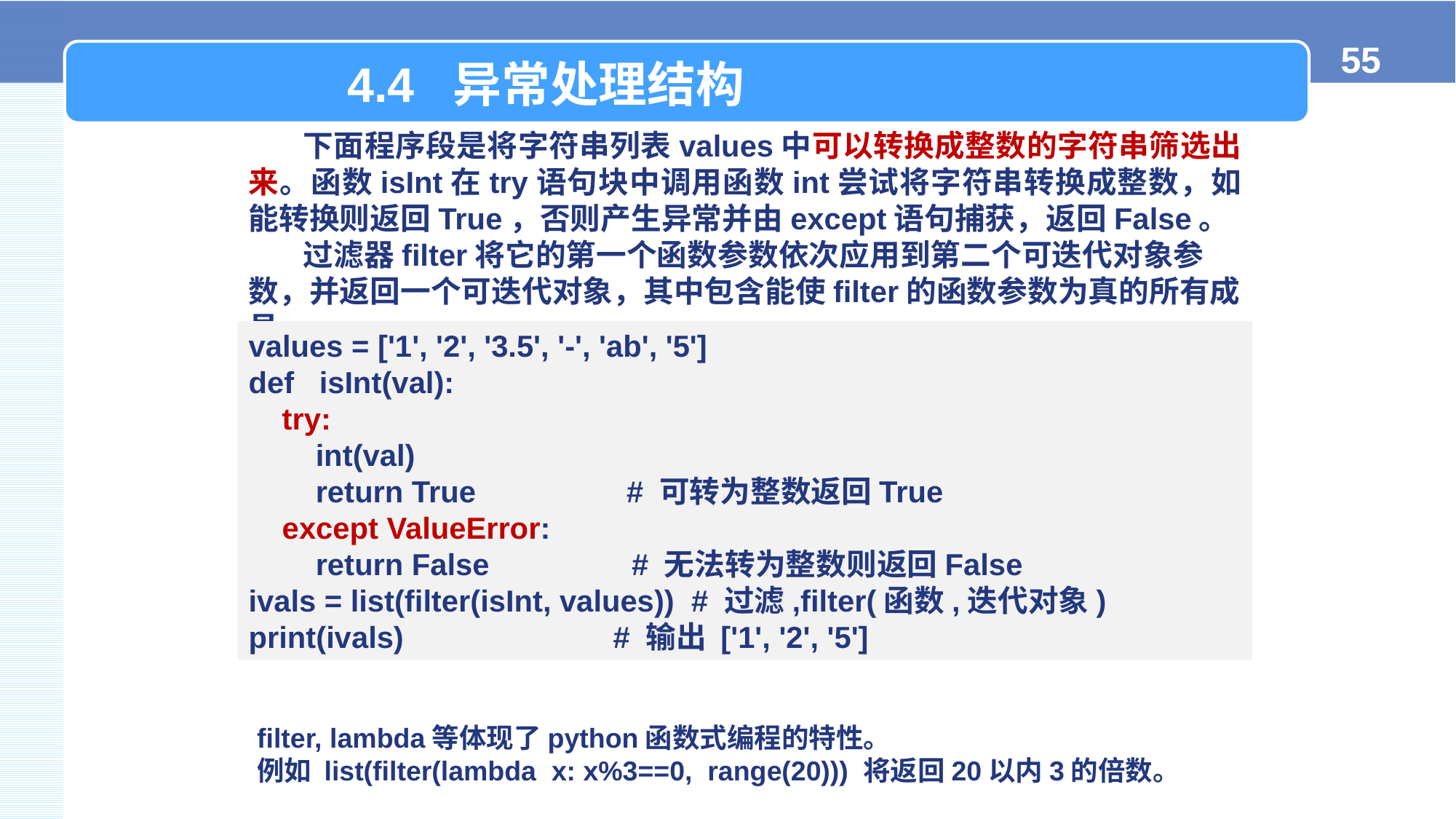

4.4  异常处理结构
下面程序段是将字符串列表values中可以转换成整数的字符串筛选出来。函数isInt在try语句块中调用函数int尝试将字符串转换成整数，如能转换则返回True，否则产生异常并由except语句捕获，返回False。
过滤器filter将它的第一个函数参数依次应用到第二个可迭代对象参数，并返回一个可迭代对象，其中包含能使filter的函数参数为真的所有成员。
values = ['1', '2', '3.5', '-', 'ab', '5']
def   isInt(val):
    try:
        int(val)
        return True                  # 可转为整数返回True
    except ValueError:
        return False                 # 无法转为整数则返回False
ivals = list(filter(isInt, values))  # 过滤,filter(函数,迭代对象)
print(ivals)                         # 输出 ['1', '2', '5']
filter, lambda等体现了python函数式编程的特性。
例如 list(filter(lambda  x: x%3==0,  range(20))) 将返回20以内3的倍数。